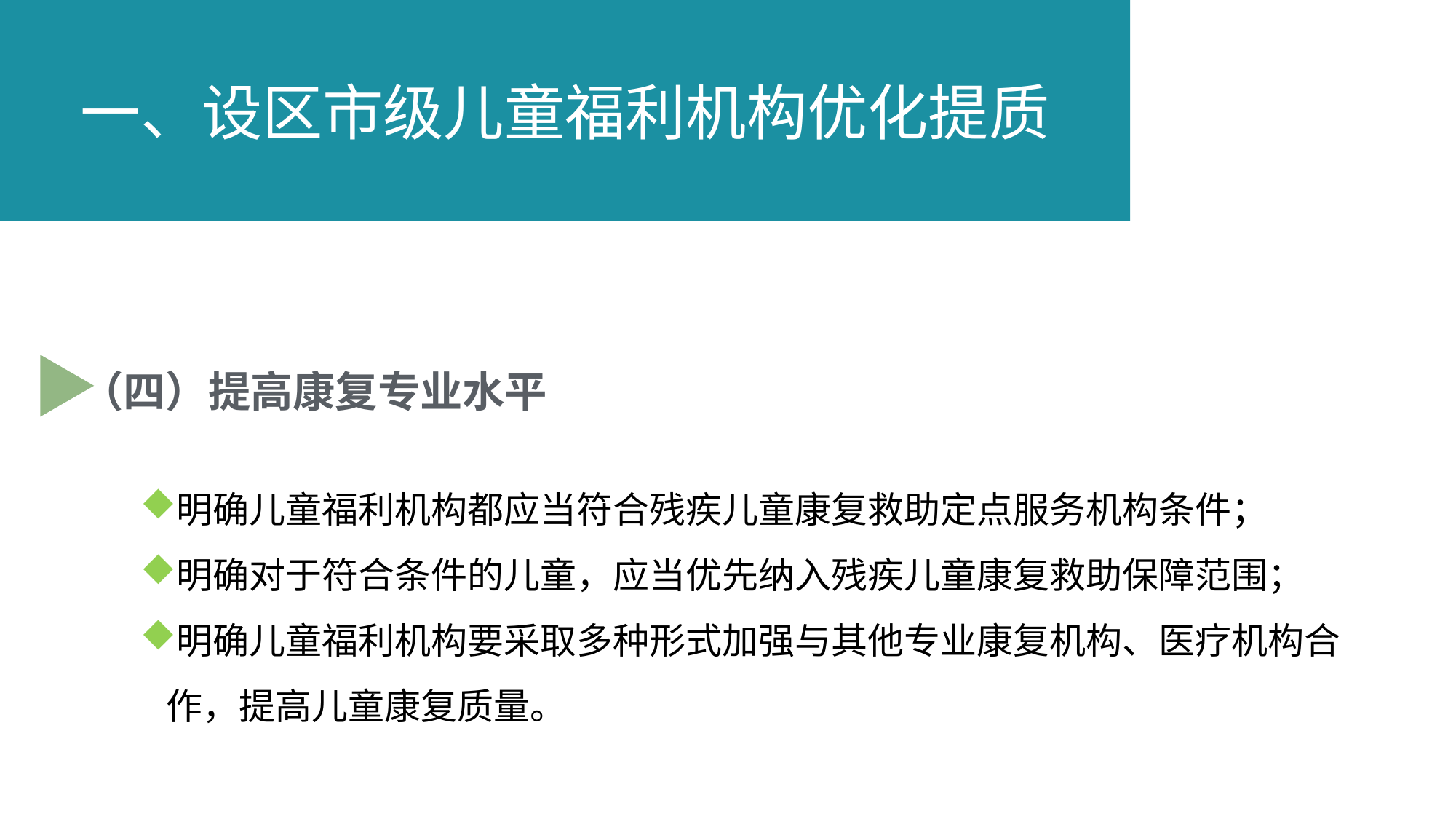

一、设区市级儿童福利机构优化提质
目录

（四）提高康复专业水平
明确儿童福利机构都应当符合残疾儿童康复救助定点服务机构条件；
明确对于符合条件的儿童，应当优先纳入残疾儿童康复救助保障范围；
明确儿童福利机构要采取多种形式加强与其他专业康复机构、医疗机构合作，提高儿童康复质量。